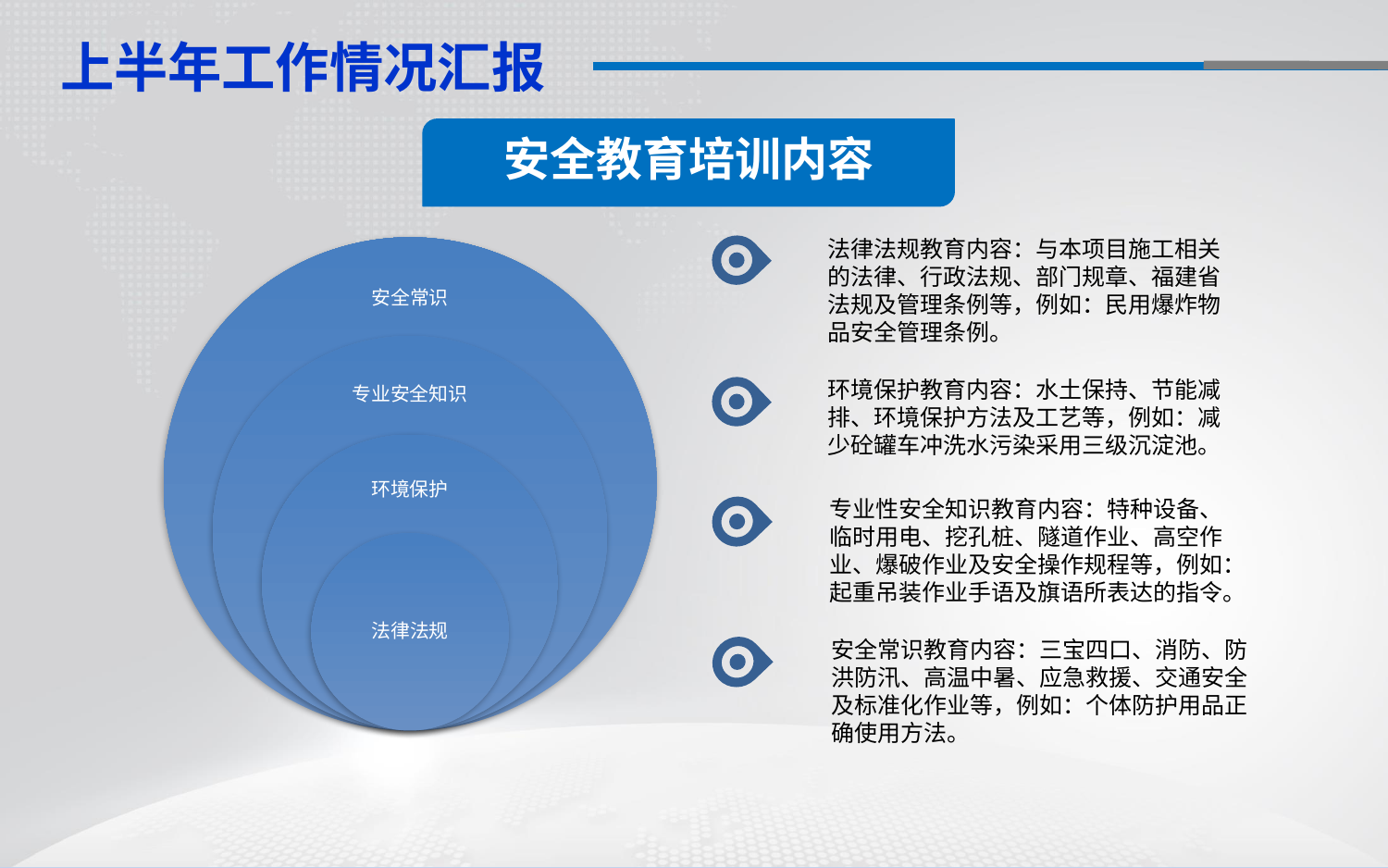

安全教育培训内容
法律法规教育内容：与本项目施工相关的法律、行政法规、部门规章、福建省法规及管理条例等，例如：民用爆炸物品安全管理条例。

安全常识
专业安全知识
环境保护
法律法规
环境保护教育内容：水土保持、节能减排、环境保护方法及工艺等，例如：减少砼罐车冲洗水污染采用三级沉淀池。

专业性安全知识教育内容：特种设备、临时用电、挖孔桩、隧道作业、高空作业、爆破作业及安全操作规程等，例如：起重吊装作业手语及旗语所表达的指令。

安全常识教育内容：三宝四口、消防、防洪防汛、高温中暑、应急救援、交通安全及标准化作业等，例如：个体防护用品正确使用方法。